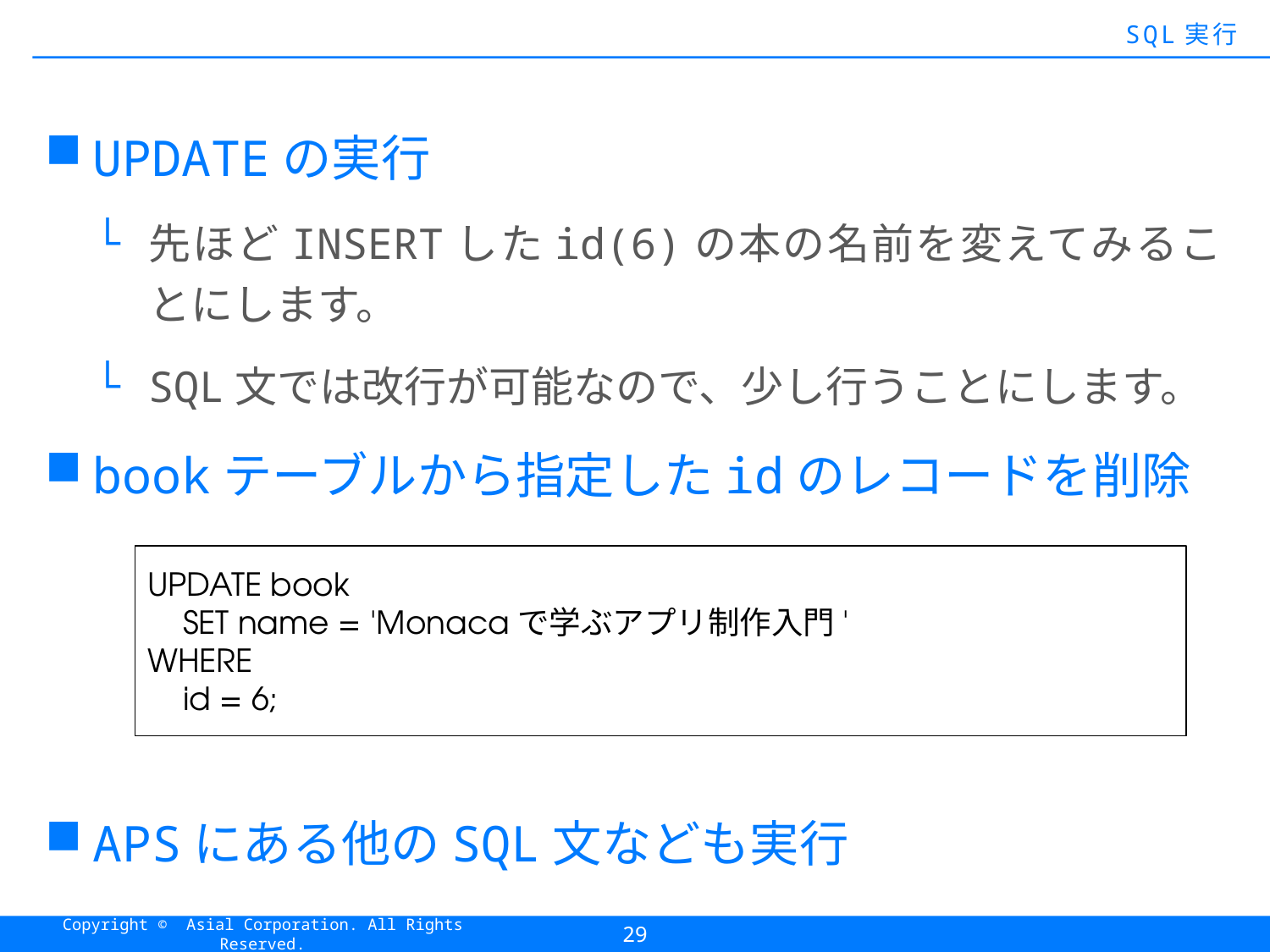

#
SQL実行
UPDATEの実行
先ほどINSERTしたid(6)の本の名前を変えてみることにします。
SQL文では改行が可能なので、少し行うことにします。
bookテーブルから指定したidのレコードを削除

APSにある他のSQL文なども実行

UPDATE book
    SET name = 'Monacaで学ぶアプリ制作入門'
WHERE
    id = 6;
29